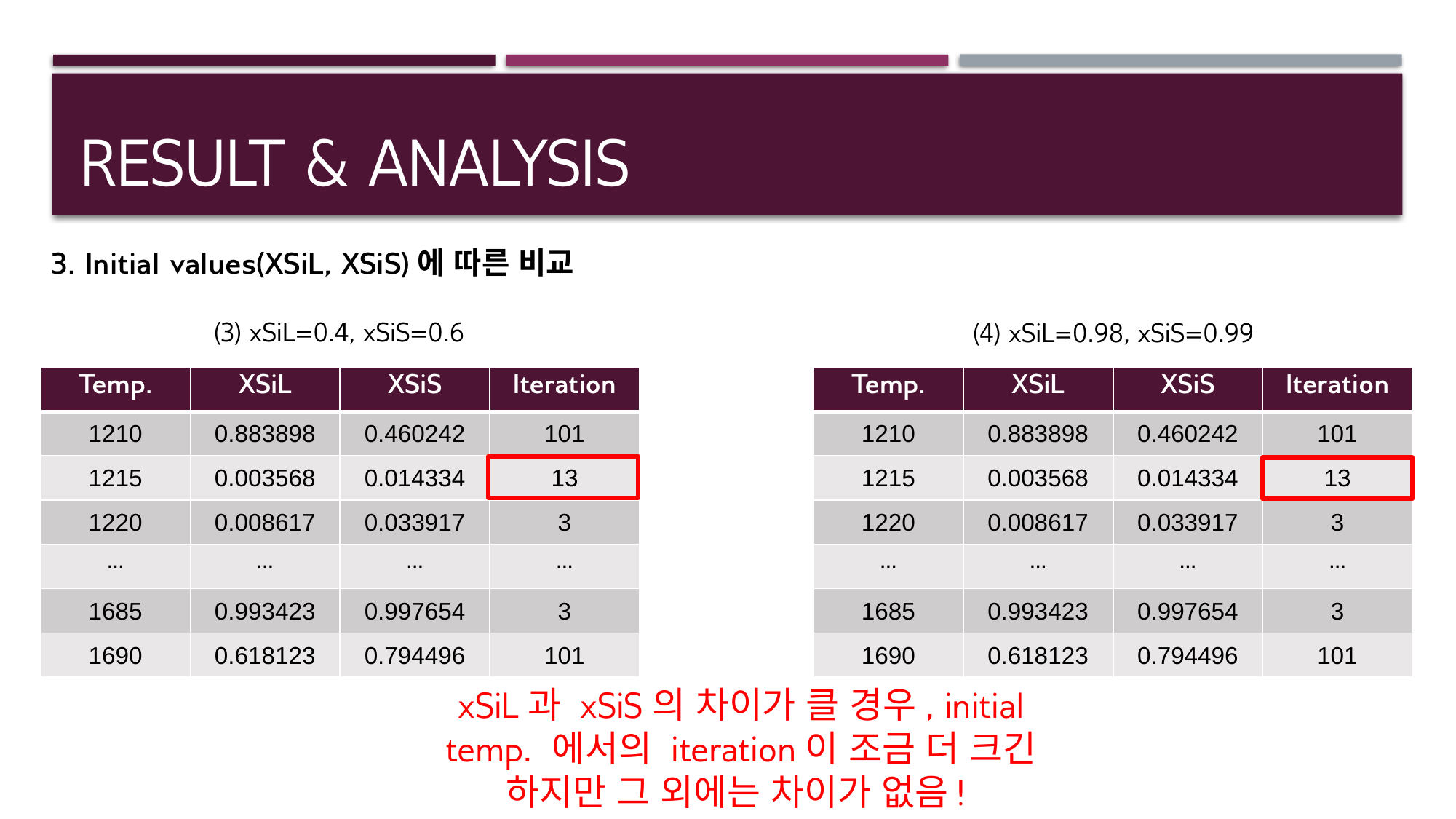

# Result & analysis
3. Initial values(XSiL, XSiS)에 따른 비교
(3) xSiL=0.4, xSiS=0.6
(4) xSiL=0.98, xSiS=0.99

| Temp. | XSiL | XSiS | Iteration |
| --- | --- | --- | --- |
| 1210 | 0.883898 | 0.460242 | 101 |
| 1215 | 0.003568 | 0.014334 | 13 |
| 1220 | 0.008617 | 0.033917 | 3 |
| … | … | … | … |
| 1685 | 0.993423 | 0.997654 | 3 |
| 1690 | 0.618123 | 0.794496 | 101 |
| Temp. | XSiL | XSiS | Iteration |
| --- | --- | --- | --- |
| 1210 | 0.883898 | 0.460242 | 101 |
| 1215 | 0.003568 | 0.014334 | 13 |
| 1220 | 0.008617 | 0.033917 | 3 |
| … | … | … | … |
| 1685 | 0.993423 | 0.997654 | 3 |
| 1690 | 0.618123 | 0.794496 | 101 |

xSiL과 xSiS의 차이가 클 경우, initial temp. 에서의 iteration이 조금 더 크긴 하지만 그 외에는 차이가 없음!